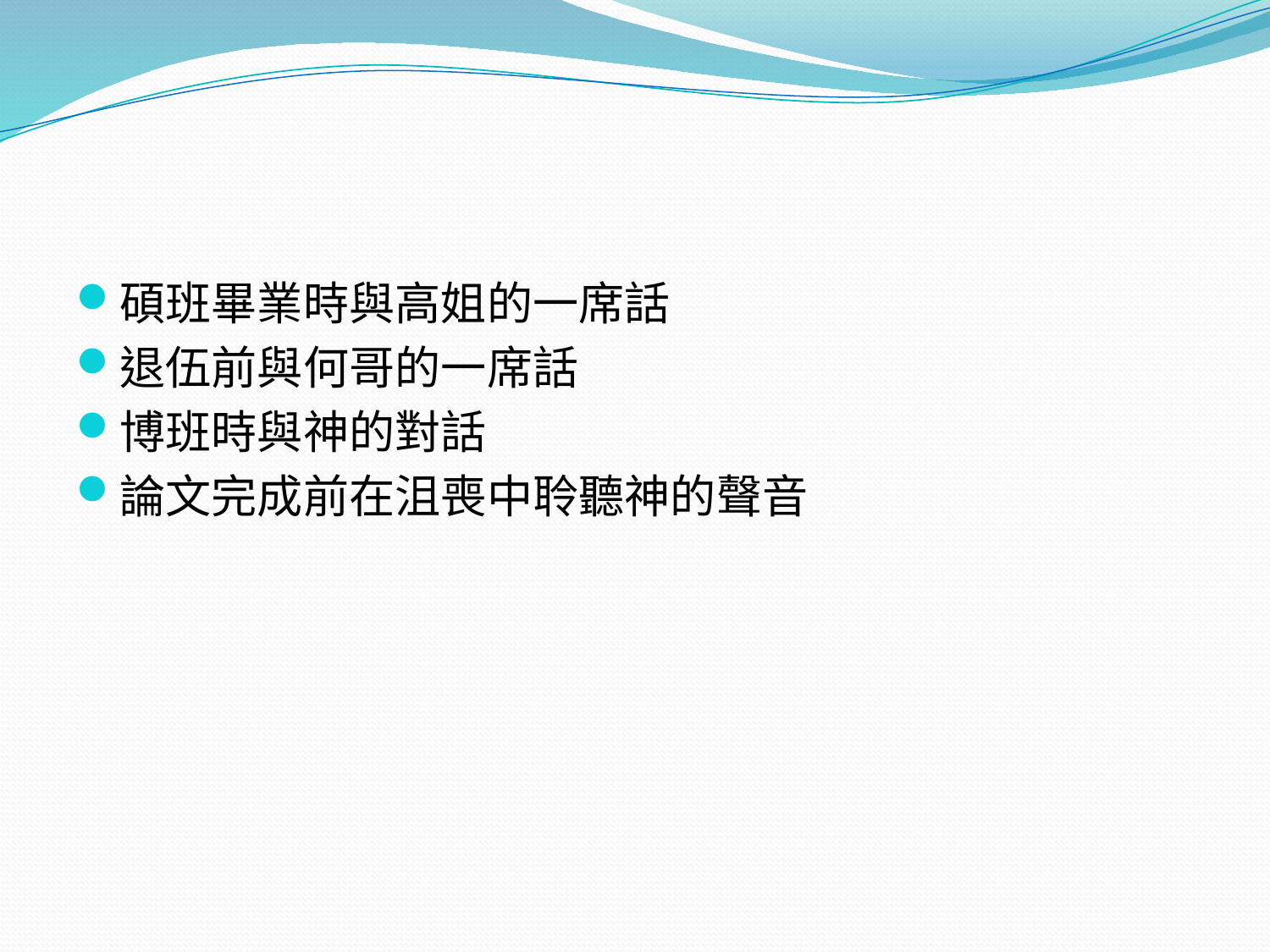

#
碩班畢業時與高姐的一席話
退伍前與何哥的一席話
博班時與神的對話
論文完成前在沮喪中聆聽神的聲音